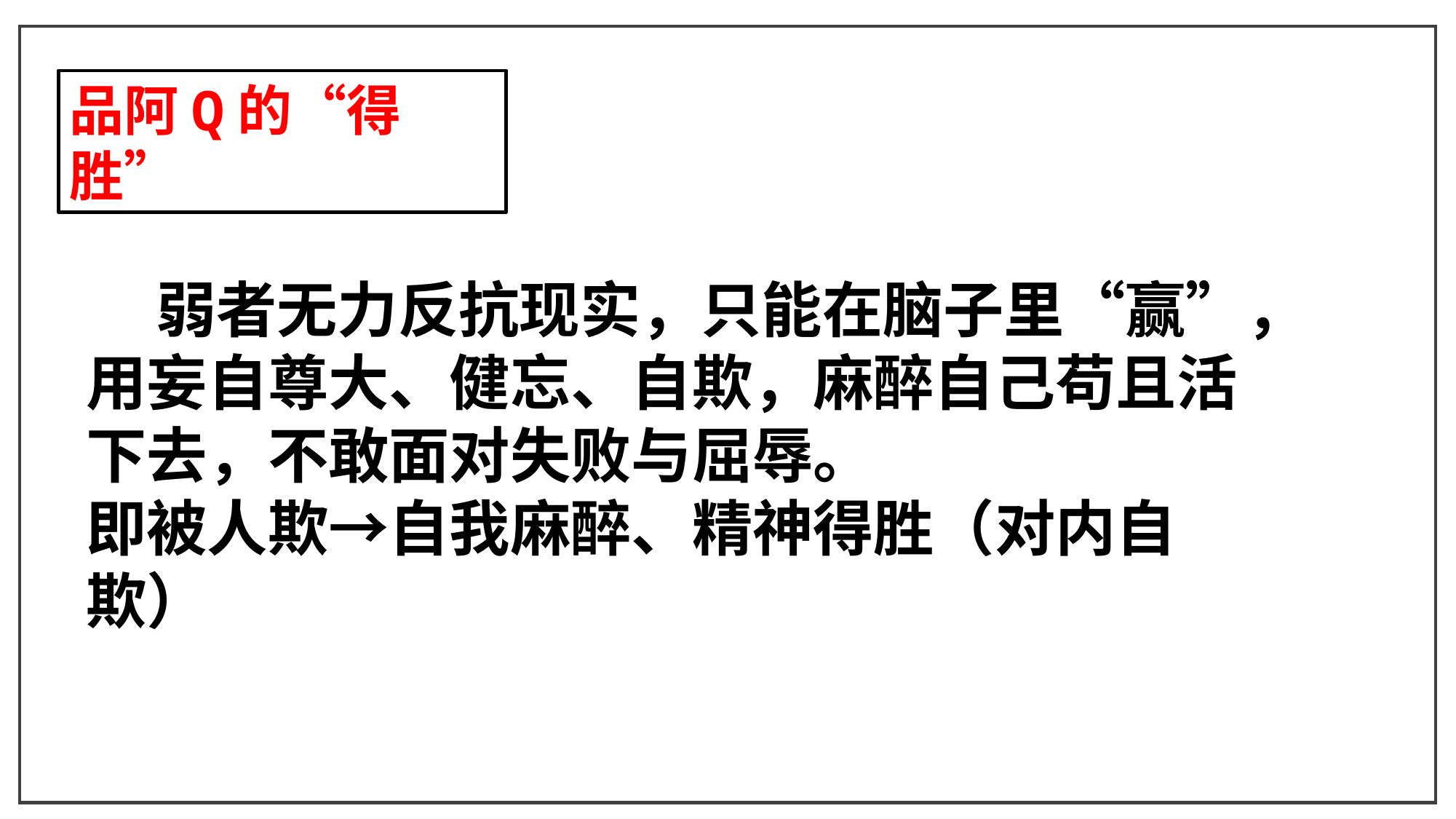

品阿Q的“得胜”
    弱者无力反抗现实，只能在脑子里“赢”，用妄自尊大、健忘、自欺，麻醉自己苟且活下去，不敢面对失败与屈辱。
即被人欺→自我麻醉、精神得胜（对内自欺）